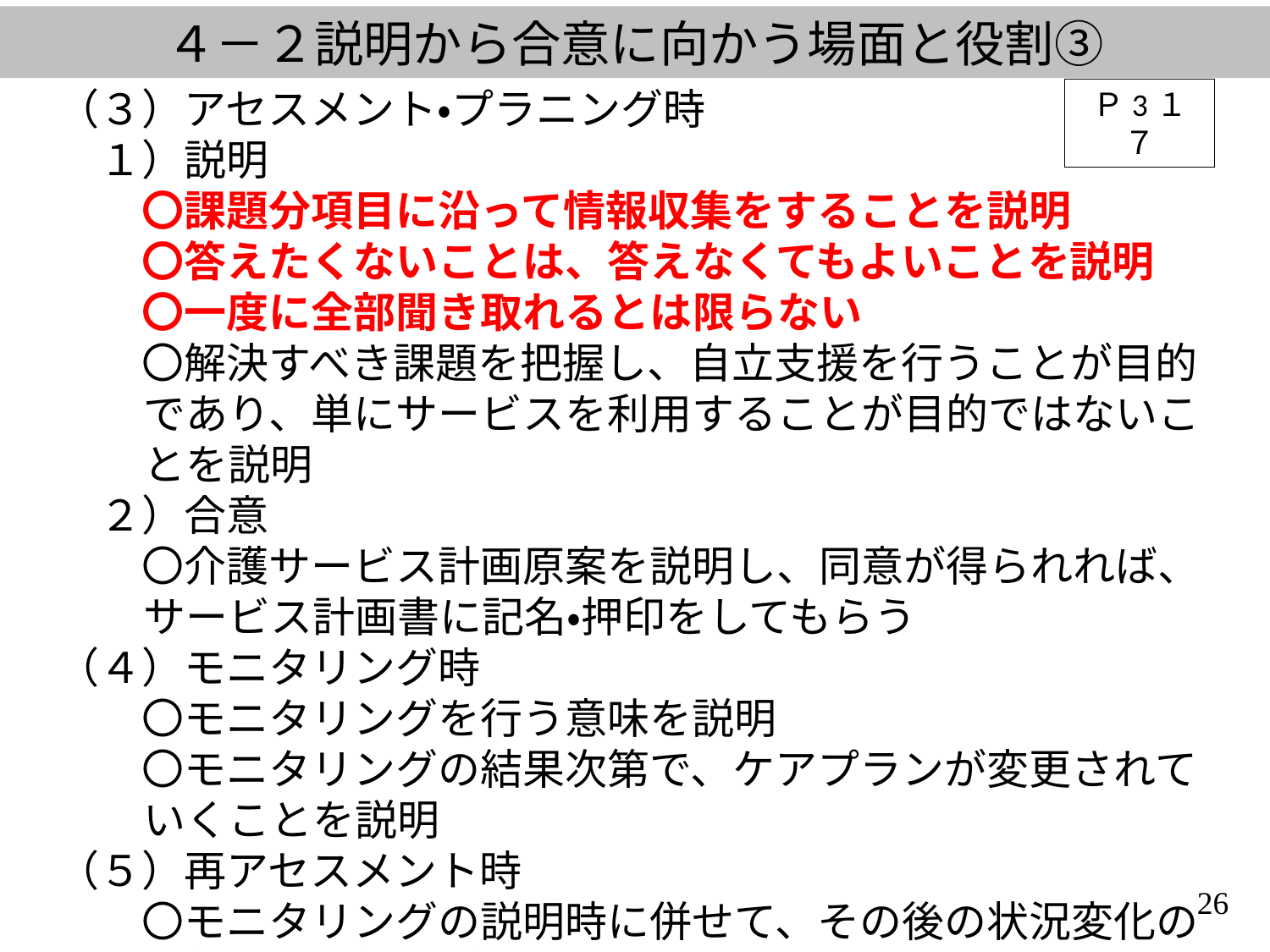

４－２説明から合意に向かう場面と役割③
（３）アセスメント・プラニング時
　１）説明
　　〇課題分項目に沿って情報収集をすることを説明
　　〇答えたくないことは、答えなくてもよいことを説明
　　〇一度に全部聞き取れるとは限らない
　　〇解決すべき課題を把握し、自立支援を行うことが目的であり、単にサービスを利用することが目的ではないことを説明
　２）合意
　　〇介護サービス計画原案を説明し、同意が得られれば、サービス計画書に記名・押印をしてもらう
（４）モニタリング時
　　〇モニタリングを行う意味を説明
　　〇モニタリングの結果次第で、ケアプランが変更されていくことを説明
（５）再アセスメント時
　　〇モニタリングの説明時に併せて、その後の状況変化の分析の必要性を説明
Ｐ3１７
26